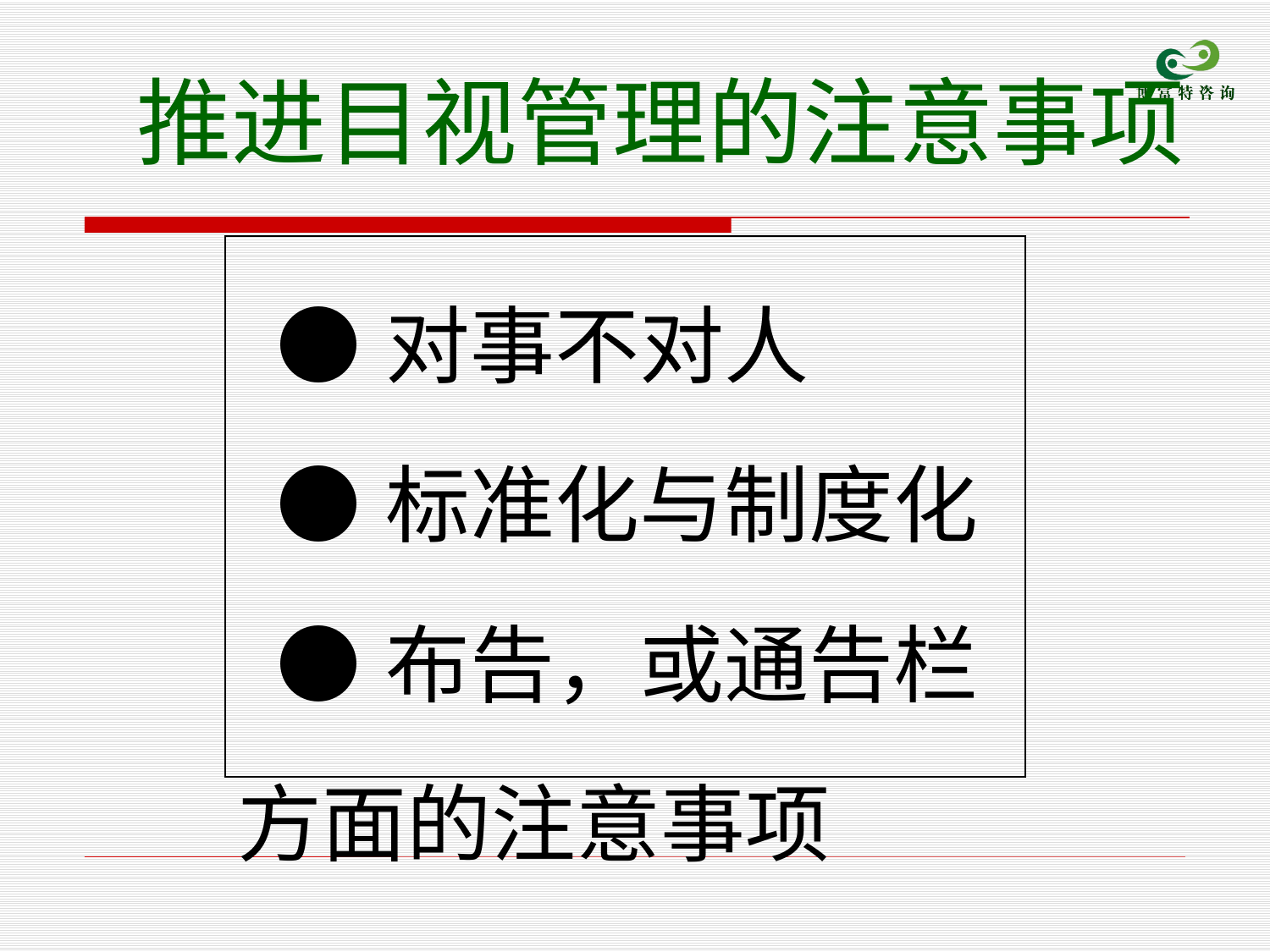

推进目视管理的注意事项

| ●对事不对人 ●标准化与制度化 ●布告，或通告栏方面的注意事项 |
| --- |
515